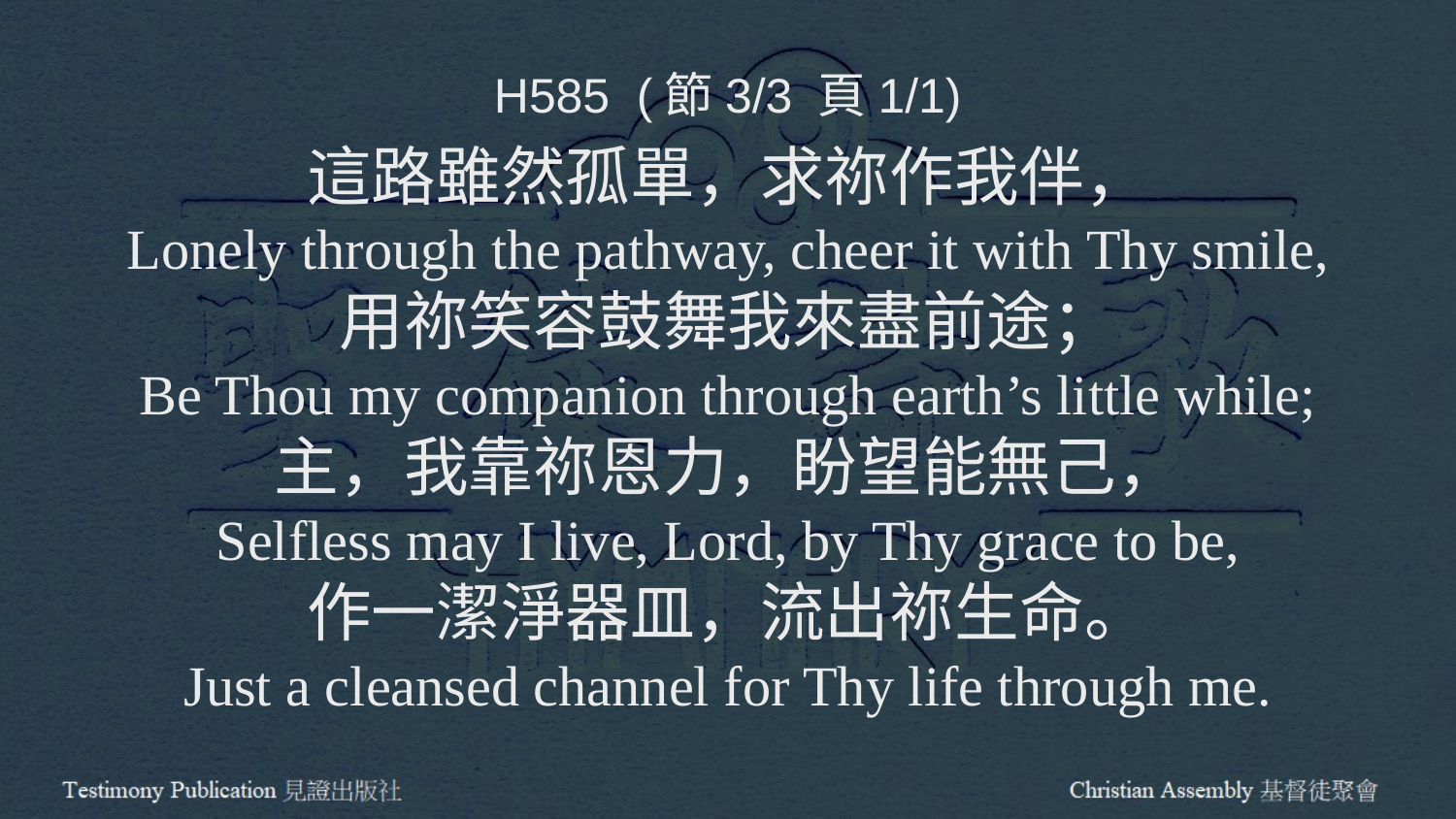

H585  (節3/3 頁1/1)
這路雖然孤單，求祢作我伴，
Lonely through the pathway, cheer it with Thy smile,
用祢笑容鼓舞我來盡前途；
Be Thou my companion through earth’s little while;
主，我靠祢恩力，盼望能無己，
Selfless may I live, Lord, by Thy grace to be,
作一潔淨器皿，流出祢生命。
Just a cleansed channel for Thy life through me.